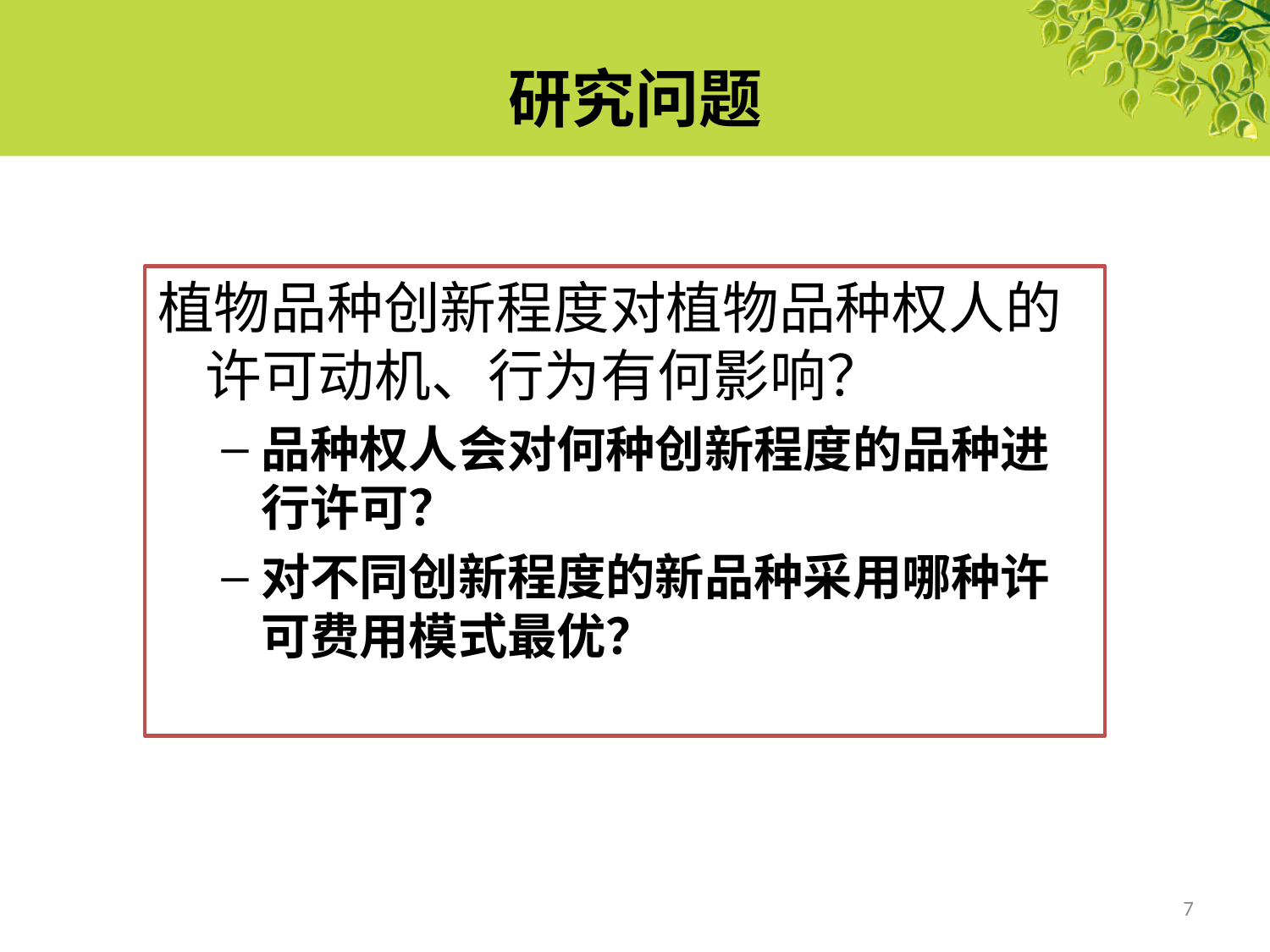

# 研究问题
植物品种创新程度对植物品种权人的许可动机、行为有何影响？
品种权人会对何种创新程度的品种进行许可？
对不同创新程度的新品种采用哪种许可费用模式最优？
7